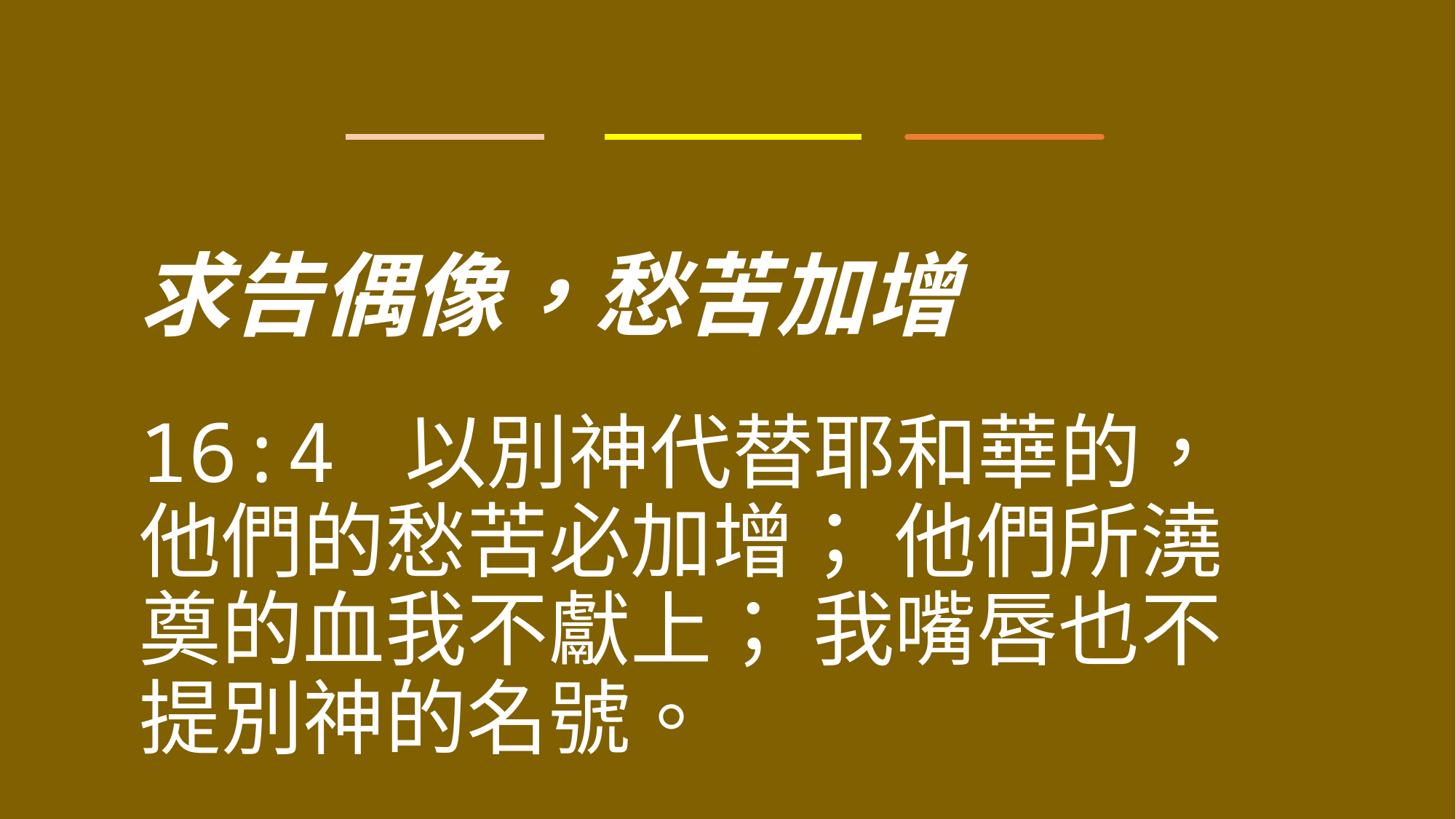

求告偶像，愁苦加增

16:4 以別神代替耶和華的， 他們的愁苦必加增； 他們所澆奠的血我不獻上； 我嘴唇也不提別神的名號。